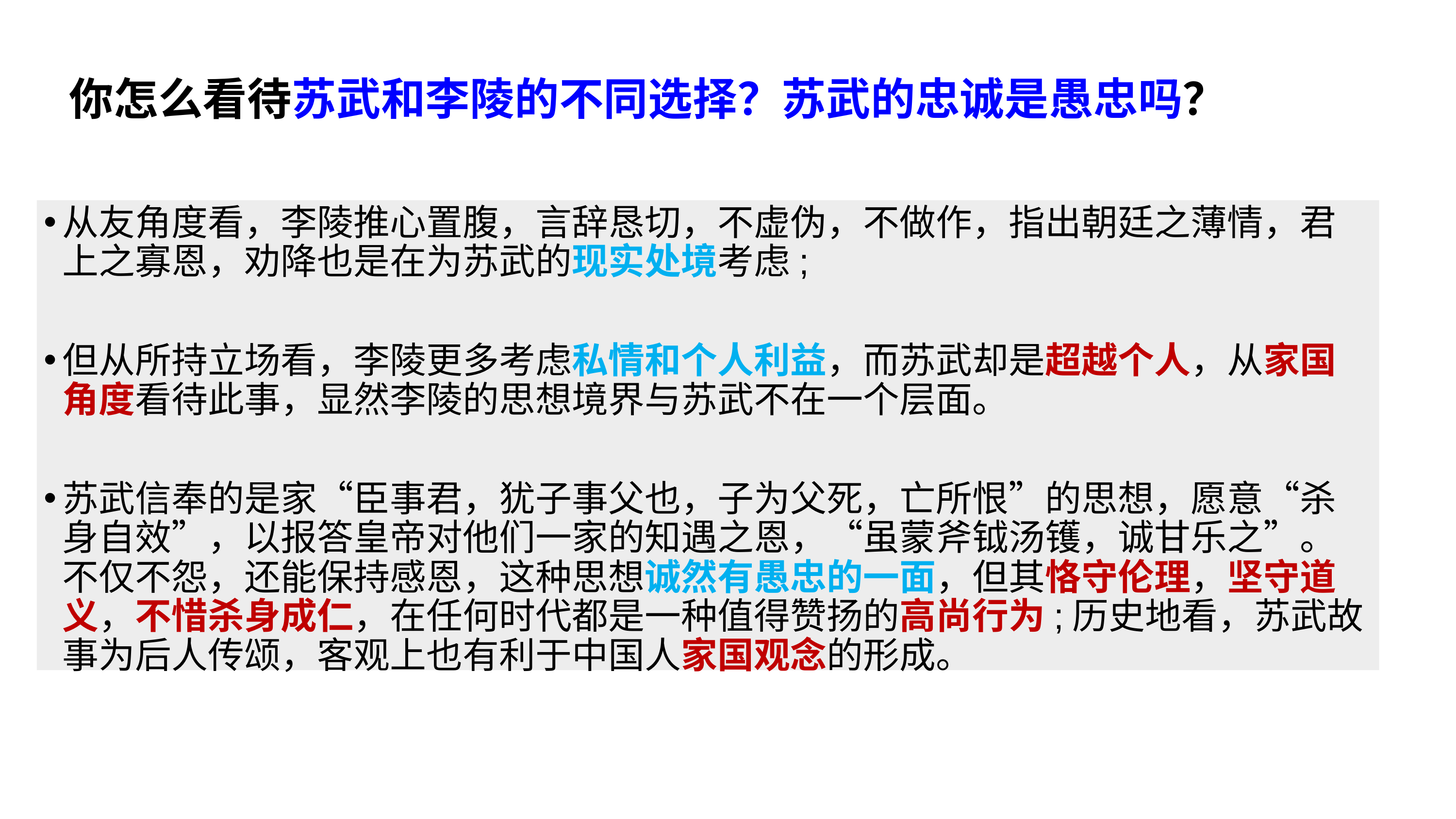

# 你怎么看待苏武和李陵的不同选择？苏武的忠诚是愚忠吗？
从友角度看，李陵推心置腹，言辞恳切，不虚伪，不做作，指出朝廷之薄情，君上之寡恩，劝降也是在为苏武的现实处境考虑;

但从所持立场看，李陵更多考虑私情和个人利益，而苏武却是超越个人，从家国角度看待此事，显然李陵的思想境界与苏武不在一个层面。

苏武信奉的是家“臣事君，犹子事父也，子为父死，亡所恨”的思想，愿意“杀身自效”，以报答皇帝对他们一家的知遇之恩，“虽蒙斧钺汤镬，诚甘乐之”。不仅不怨，还能保持感恩，这种思想诚然有愚忠的一面，但其恪守伦理，坚守道义，不惜杀身成仁，在任何时代都是一种值得赞扬的高尚行为;历史地看，苏武故事为后人传颂，客观上也有利于中国人家国观念的形成。